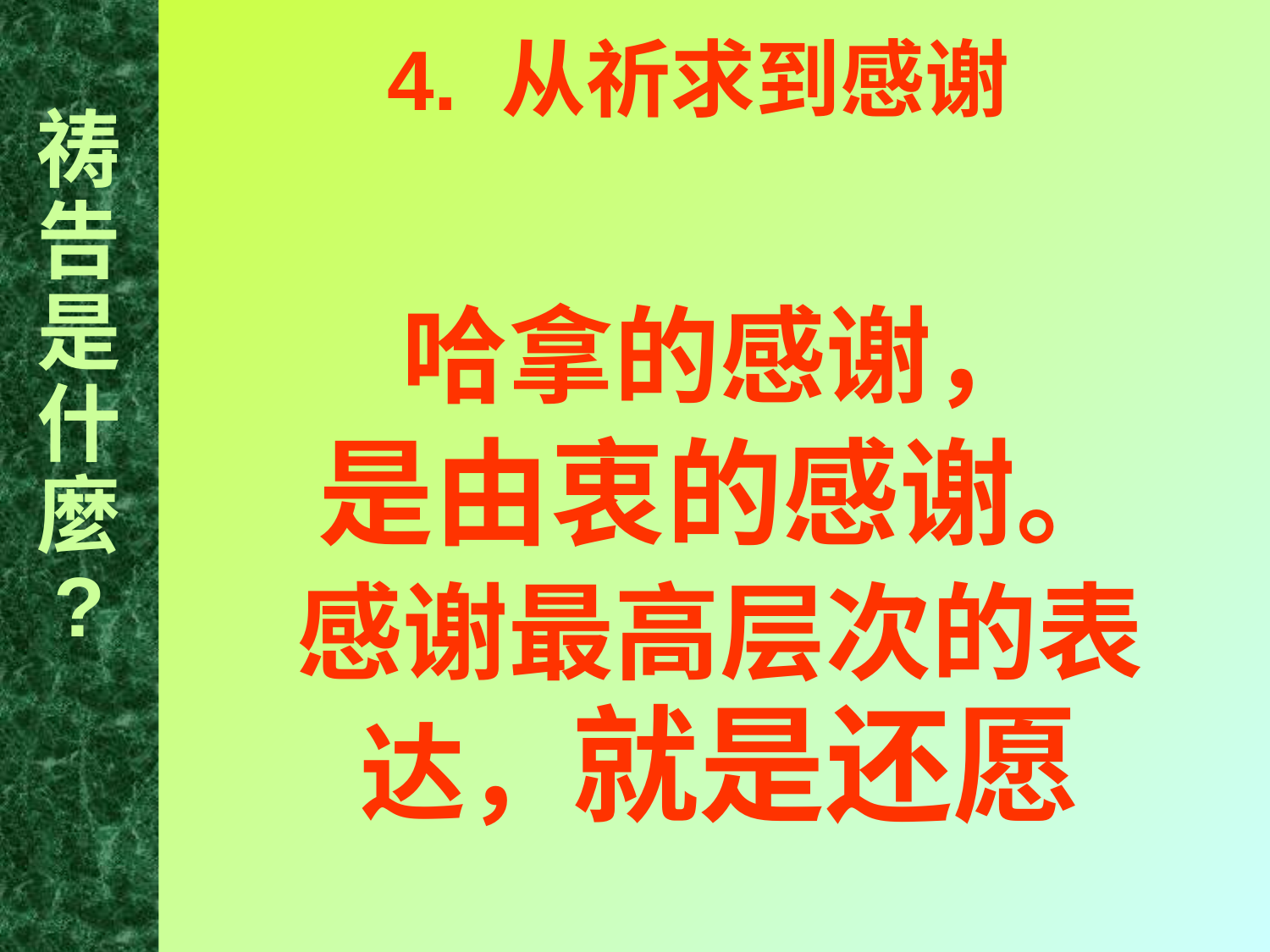

祷告是什麼
?

# 4. 从祈求到感谢

哈拿的感谢，
是由衷的感谢。
感谢最高层次的表达，就是还愿